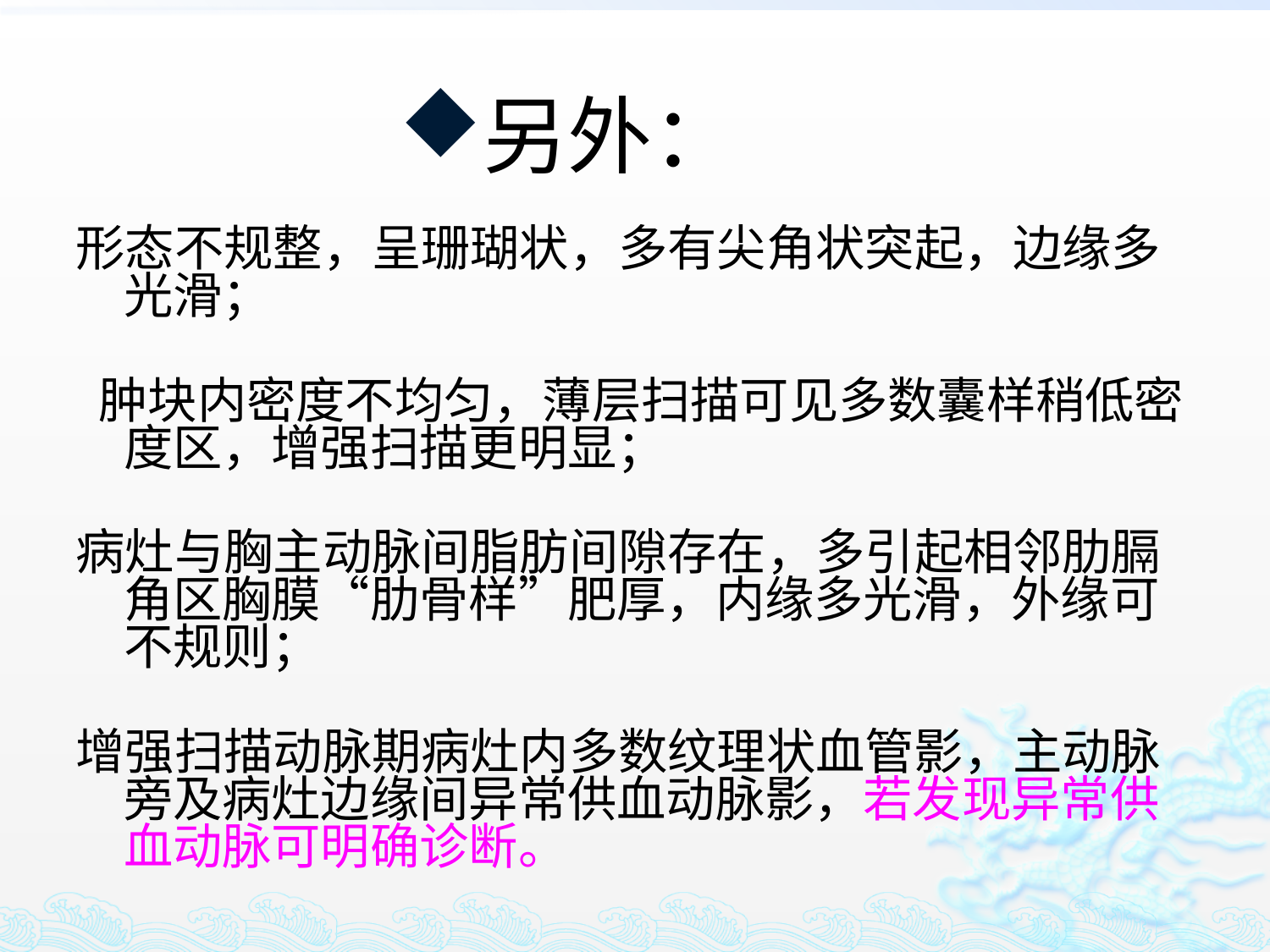

另外：
形态不规整，呈珊瑚状，多有尖角状突起，边缘多光滑；
 肿块内密度不均匀，薄层扫描可见多数囊样稍低密度区，增强扫描更明显；
病灶与胸主动脉间脂肪间隙存在，多引起相邻肋膈角区胸膜“肋骨样”肥厚，内缘多光滑，外缘可不规则；
增强扫描动脉期病灶内多数纹理状血管影，主动脉旁及病灶边缘间异常供血动脉影，若发现异常供血动脉可明确诊断。